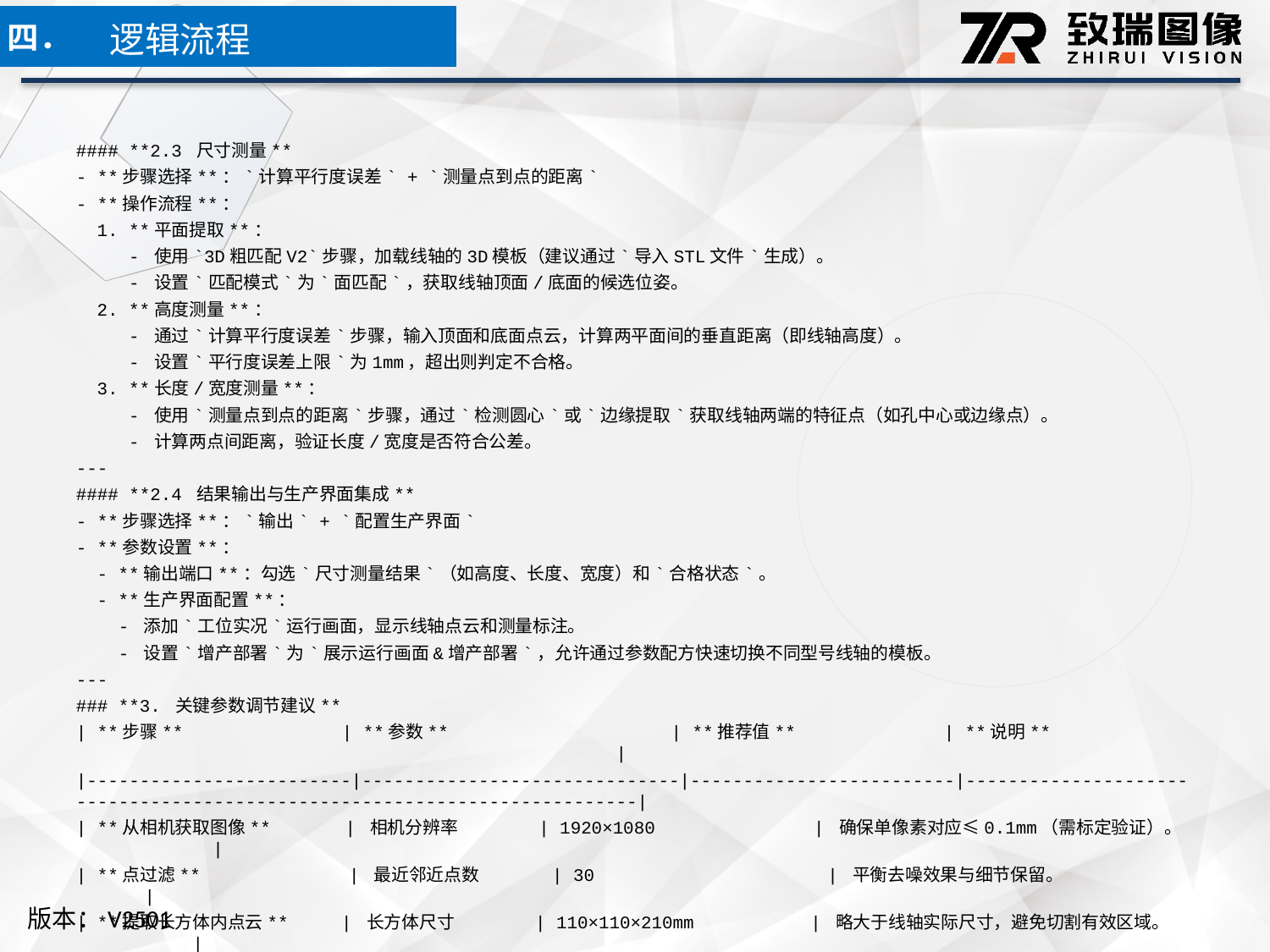

逻辑流程
四．

#### **2.3 尺寸测量**
- **步骤选择**：`计算平行度误差` + `测量点到点的距离`
- **操作流程**：
  1. **平面提取**：
     - 使用`3D粗匹配V2`步骤，加载线轴的3D模板（建议通过`导入STL文件`生成）。
     - 设置`匹配模式`为`面匹配`，获取线轴顶面/底面的候选位姿。
  2. **高度测量**：
     - 通过`计算平行度误差`步骤，输入顶面和底面点云，计算两平面间的垂直距离（即线轴高度）。
     - 设置`平行度误差上限`为1mm，超出则判定不合格。
  3. **长度/宽度测量**：
     - 使用`测量点到点的距离`步骤，通过`检测圆心`或`边缘提取`获取线轴两端的特征点（如孔中心或边缘点）。
     - 计算两点间距离，验证长度/宽度是否符合公差。
---
#### **2.4 结果输出与生产界面集成**
- **步骤选择**：`输出` + `配置生产界面`
- **参数设置**：
  - **输出端口**：勾选`尺寸测量结果`（如高度、长度、宽度）和`合格状态`。
  - **生产界面配置**：
    - 添加`工位实况`运行画面，显示线轴点云和测量标注。
    - 设置`增产部署`为`展示运行画面&增产部署`，允许通过参数配方快速切换不同型号线轴的模板。
---
### **3. 关键参数调节建议**
| **步骤**               | **参数**                     | **推荐值**              | **说明**                                                                 |
|-------------------------|------------------------------|-------------------------|--------------------------------------------------------------------------|
| **从相机获取图像**       | 相机分辨率                   | 1920×1080               | 确保单像素对应≤0.1mm（需标定验证）。                                     |
| **点过滤**              | 最近邻近点数                 | 30                      | 平衡去噪效果与细节保留。                                                 |
| **提取长方体内点云**     | 长方体尺寸                   | 110×110×210mm           | 略大于线轴实际尺寸，避免切割有效区域。                                   |
| **计算平行度误差**       | 平行度误差上限               | 1mm                     | 直接关联产品合格判定。                                                   |
| **测量点到点的距离**     | 圆心检测阈值                 | 自动（根据图像亮度调整）| 确保能准确识别线轴两端特征点。                                           |
---
### **4. 潜在问题与解决方案**
#### **问题1：黑色金属表面反光导致图像质量差**
- **解决方案**：
  - 在硬件环节使用环形光源+漫射板，降低反光影响（软件无法直接解决，需配合光源调整）。
  - 在`点云预处理`中启用`NormalsFilter`，设置参考方向为Z轴，过滤非垂直表面的噪声点。
#### **问题2：测量结果波动超出公差**
- **解决方案**：
  - **标定验证**：通过`EIH外参误差评估`检查相机与机器人坐标系的对齐精度，确保误差≤0.5mm。
  - **模板优化**：在`工件库`中使用`校准至特征中心`功能，确保3D模板与实际线轴几何中心对齐。
  - **重复精度检查**：通过`机器人重复精度检查`验证机械定位稳定性，避免因机器人抖动导致测量偏差。
---
### **5. 工程调试与验证**
1. **静态标定**：
   - 使用标定板进行`EIH手眼标定`，确保相机坐标系与机器人法兰坐标系转换准确。
   - 通过`计算指定高度的像素尺寸`步骤，验证深度图与实际尺寸的线性关系（如100mm高度对应像素数）。
2. **动态测试**：
   - 在传送带静止状态下，连续采集20件线轴的点云，统计测量结果的标准差（应≤0.3mm）。
   - 通过`漂移自校正（EIH/ETH）`功能，定期校正视觉系统漂移（建议每24小时触发一次）。
---
### **6. 最终工程结构示例**
```plaintext
1. 从相机获取图像
   └── 连接至 2. 点云预处理
       ├── 降采样（Radius=5mm）
       ├── 去噪（StatisticalOutlierFilter）
       └── 分割（提取长方体内点云）
           └── 连接至 3. 3D粗匹配V2
               └── 连接至 4. 计算平行度误差（验证高度）
                   └── 连接至 5. 测量点到点的距离（验证长度/宽度）
                       └── 连接至 6. 输出（传输结果至PLC或生产界面）
```
---
### **7. 注意事项**
- **3D模板制作**：通过`导入STL文件`生成线轴模板时，选择`生成完整表面的点云`，确保匹配稳定性。
- **参数配方管理**：在生产界面中配置不同型号线轴的参数配方（如模板路径、测量阈值），实现快速换产。
- **日志与报警**：启用`记录操作历史`功能，保存每次测量的原始数据；在`自定义告警`中设置尺寸超差时的提示信息。
---
通过以上步骤，可实现对金属线轴的高精度尺寸检测，满足±1mm的公差要求。若需进一步优化速度或处理复杂场景（如多工件混合检测），可结合`3D匹配与分类（多模板）`步骤扩展功能。